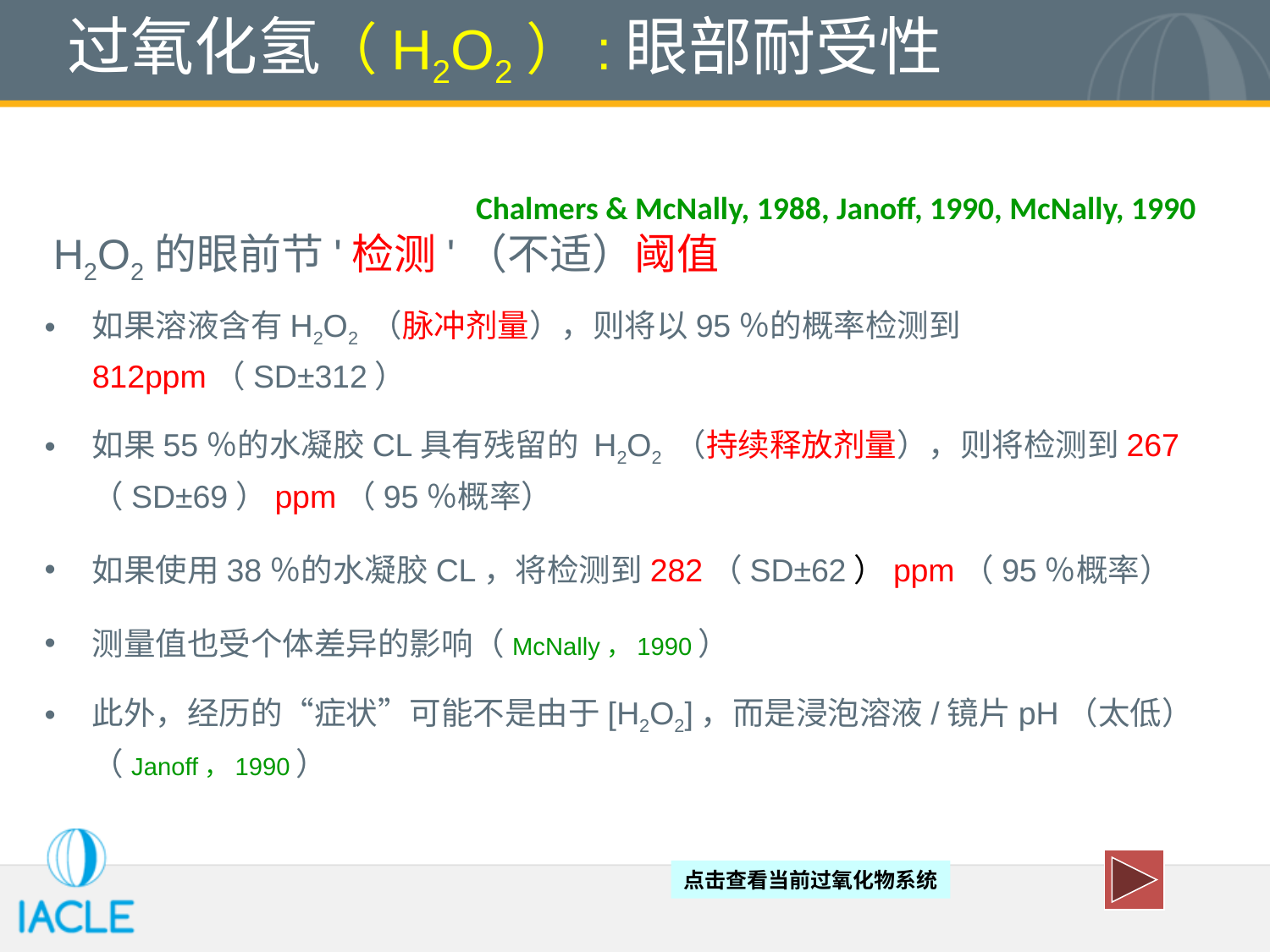

# 过氧化氢（H2O2）:眼部耐受性
Chalmers & McNally, 1988, Janoff, 1990, McNally, 1990
 H2O2的眼前节'检测'（不适）阈值
如果溶液含有H2O2 （脉冲剂量），则将以95％的概率检测到812ppm（SD±312）
如果55％的水凝胶CL具有残留的 H2O2 （持续释放剂量），则将检测到267（SD±69）ppm（95％概率）
如果使用38％的水凝胶CL，将检测到282（SD±62）ppm（95％概率）
测量值也受个体差异的影响（McNally，1990）
此外，经历的“症状”可能不是由于[H2O2]，而是浸泡溶液/镜片pH（太低）（Janoff，1990）

点击查看当前过氧化物系统